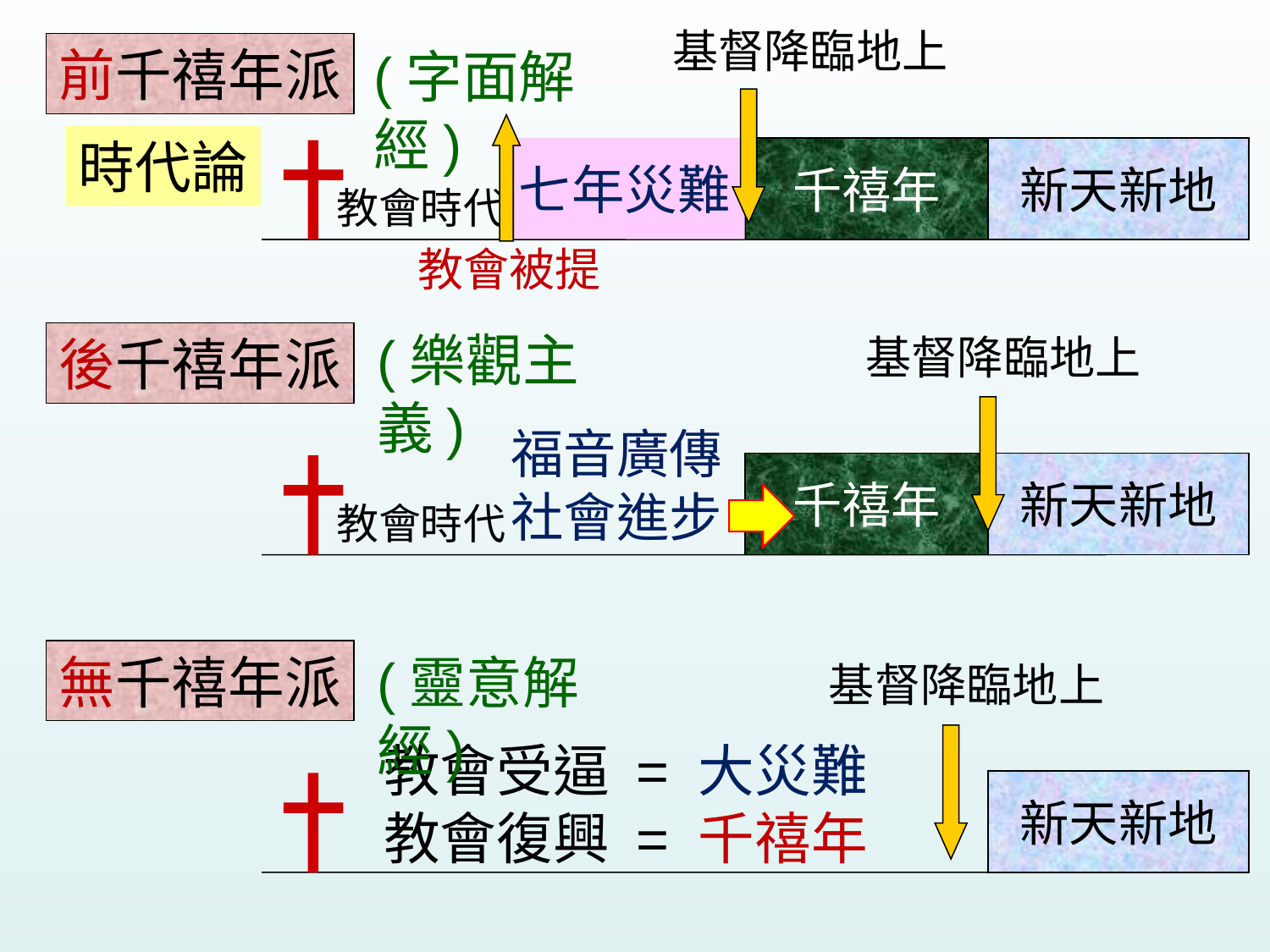

基督降臨地上
前千禧年派
(字面解經)

時代論
七年災難
千禧年
新天新地

教會時代
教會被提

(樂觀主義)
基督降臨地上
後千禧年派

福音廣傳
社會進步

千禧年
新天新地

教會時代

無千禧年派
(靈意解經)
基督降臨地上

教會受逼 = 大災難
教會復興 = 千禧年
新天新地